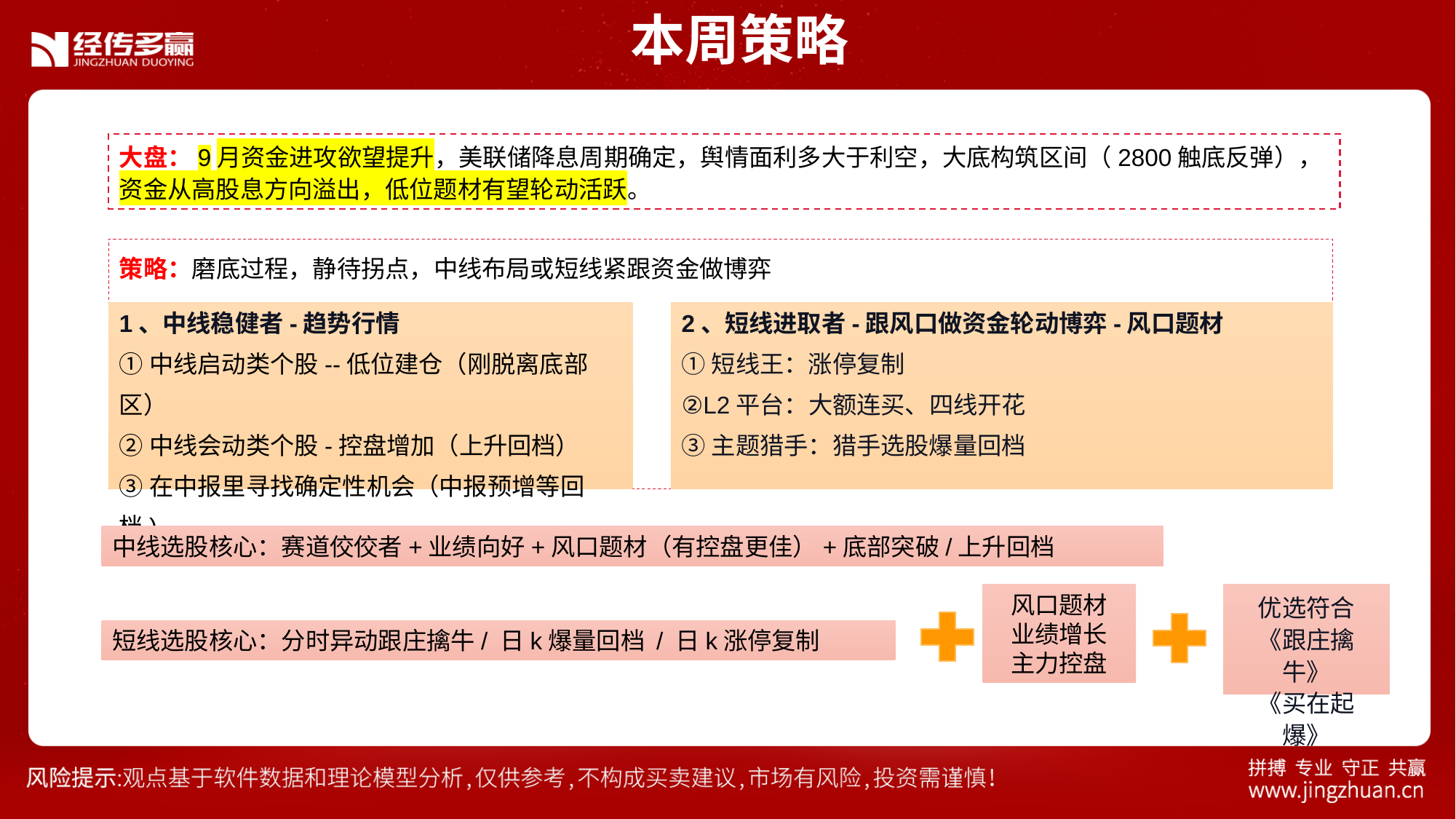

本周策略
大盘：9月资金进攻欲望提升，美联储降息周期确定，舆情面利多大于利空，大底构筑区间（2800触底反弹），资金从高股息方向溢出，低位题材有望轮动活跃。
策略：磨底过程，静待拐点，中线布局或短线紧跟资金做博弈
1、中线稳健者-趋势行情
①中线启动类个股--低位建仓（刚脱离底部区）
②中线会动类个股-控盘增加（上升回档）
③在中报里寻找确定性机会（中报预增等回档)
2、短线进取者-跟风口做资金轮动博弈-风口题材
①短线王：涨停复制
②L2平台：大额连买、四线开花
③主题猎手：猎手选股爆量回档

中线选股核心：赛道佼佼者+业绩向好+风口题材（有控盘更佳）+底部突破/上升回档
风口题材
业绩增长
主力控盘
优选符合
《跟庄擒牛》
《买在起爆》

短线选股核心：分时异动跟庄擒牛/ 日k爆量回档 / 日k涨停复制